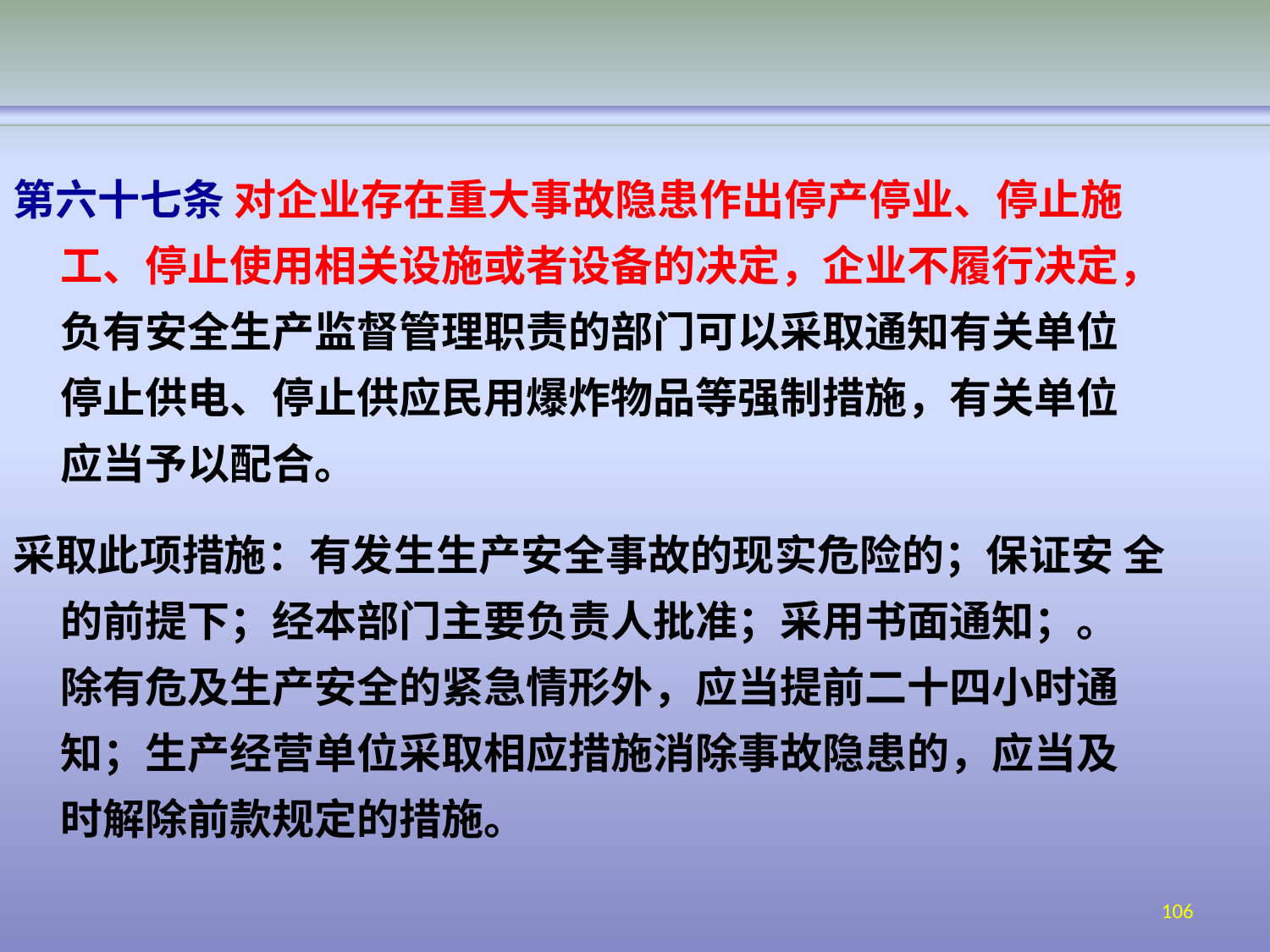

第六十七条 对企业存在重大事故隐患作出停产停业、停止施 工、停止使用相关设施或者设备的决定，企业不履行决定， 负有安全生产监督管理职责的部门可以采取通知有关单位 停止供电、停止供应民用爆炸物品等强制措施，有关单位 应当予以配合。
采取此项措施：有发生生产安全事故的现实危险的；保证安 全的前提下；经本部门主要负责人批准；采用书面通知；。 除有危及生产安全的紧急情形外，应当提前二十四小时通 知；生产经营单位采取相应措施消除事故隐患的，应当及 时解除前款规定的措施。
106